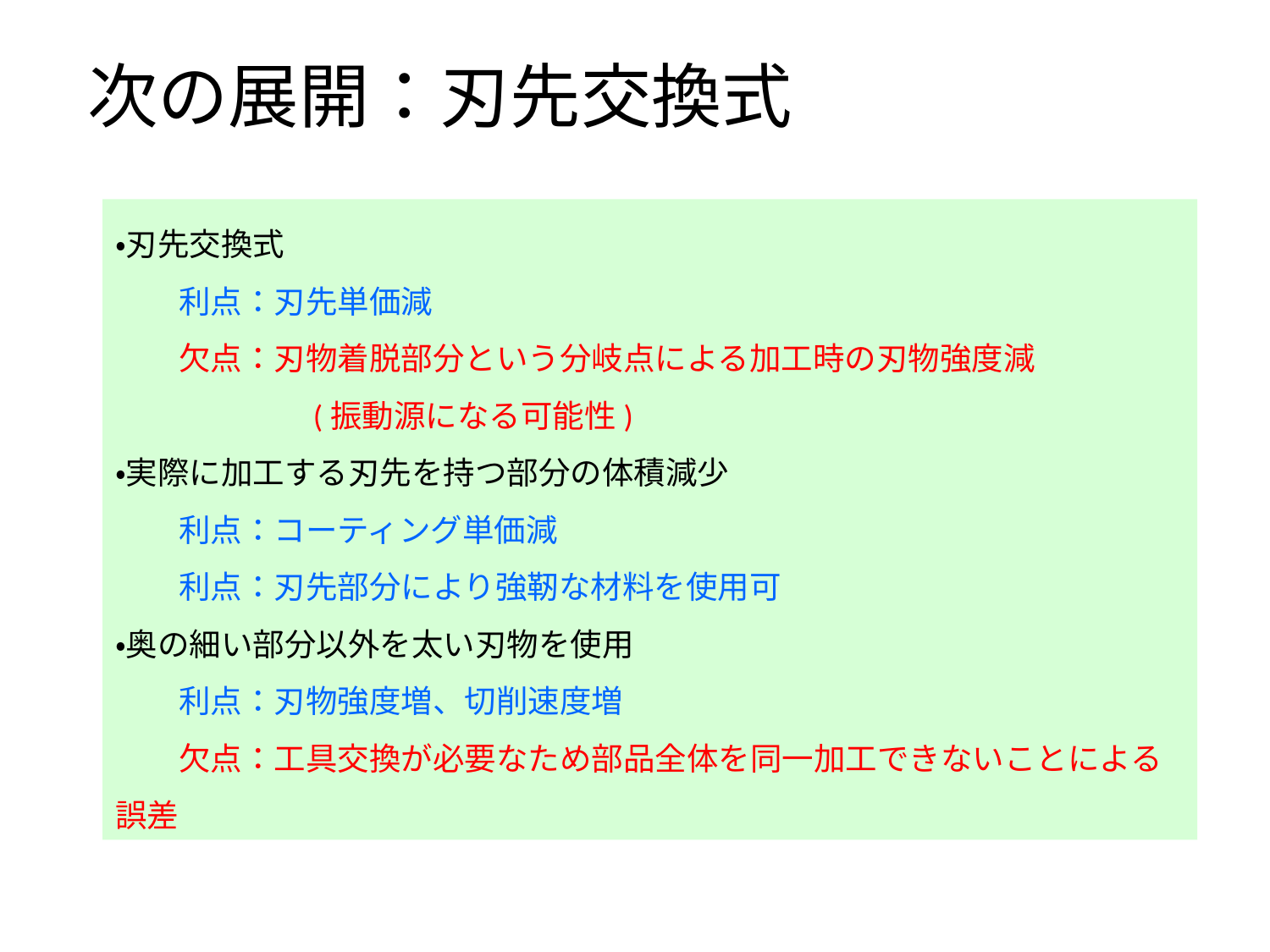

# 次の展開：刃先交換式
・刃先交換式
　　利点：刃先単価減
　　欠点：刃物着脱部分という分岐点による加工時の刃物強度減
　　　　　　(振動源になる可能性)
・実際に加工する刃先を持つ部分の体積減少
　　利点：コーティング単価減
　　利点：刃先部分により強靭な材料を使用可
・奥の細い部分以外を太い刃物を使用
　　利点：刃物強度増、切削速度増
　　欠点：工具交換が必要なため部品全体を同一加工できないことによる誤差